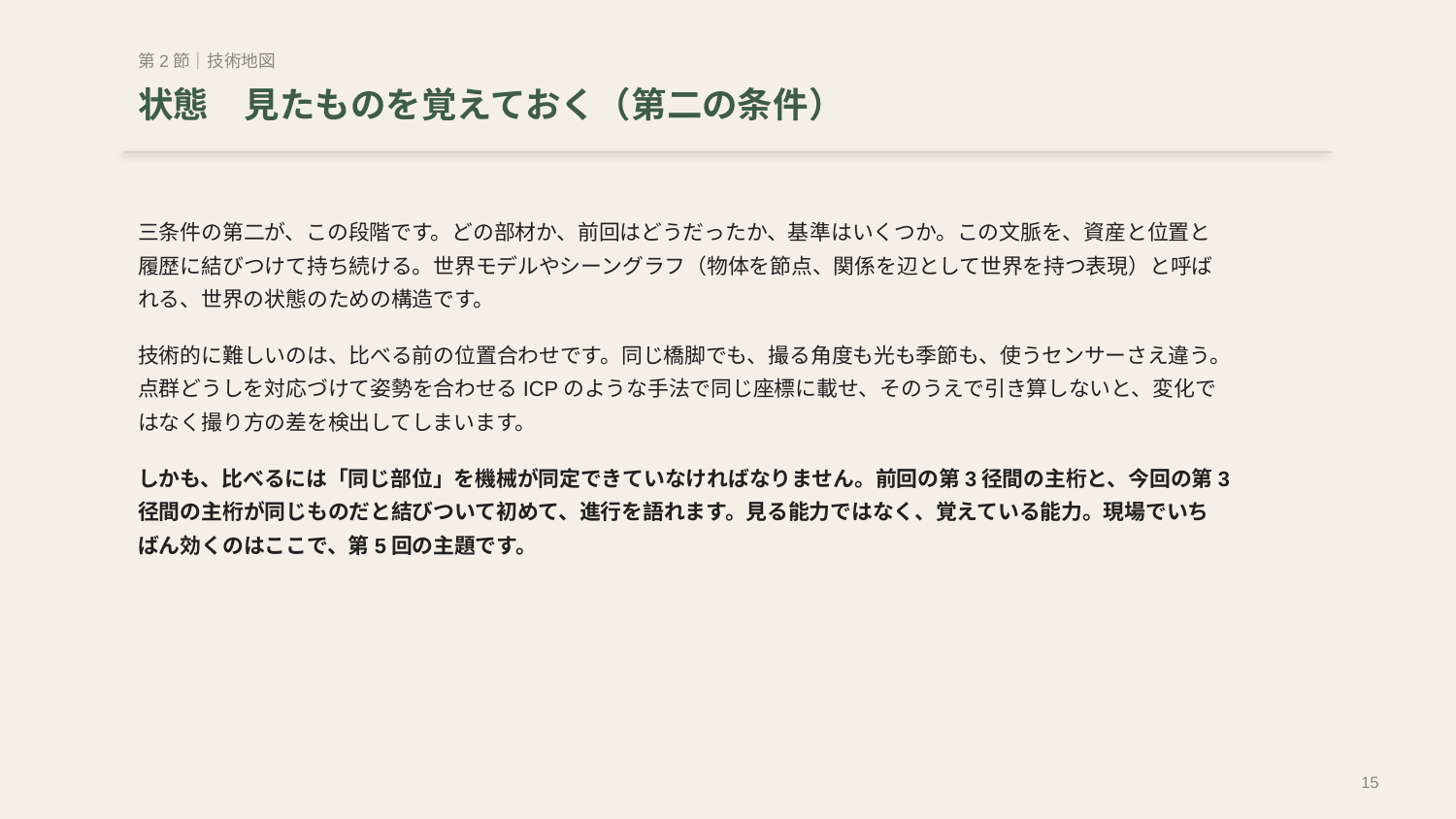

第2節｜技術地図
状態　見たものを覚えておく（第二の条件）

三条件の第二が、この段階です。どの部材か、前回はどうだったか、基準はいくつか。この文脈を、資産と位置と履歴に結びつけて持ち続ける。世界モデルやシーングラフ（物体を節点、関係を辺として世界を持つ表現）と呼ばれる、世界の状態のための構造です。
技術的に難しいのは、比べる前の位置合わせです。同じ橋脚でも、撮る角度も光も季節も、使うセンサーさえ違う。点群どうしを対応づけて姿勢を合わせるICPのような手法で同じ座標に載せ、そのうえで引き算しないと、変化ではなく撮り方の差を検出してしまいます。
しかも、比べるには「同じ部位」を機械が同定できていなければなりません。前回の第3径間の主桁と、今回の第3径間の主桁が同じものだと結びついて初めて、進行を語れます。見る能力ではなく、覚えている能力。現場でいちばん効くのはここで、第5回の主題です。
15